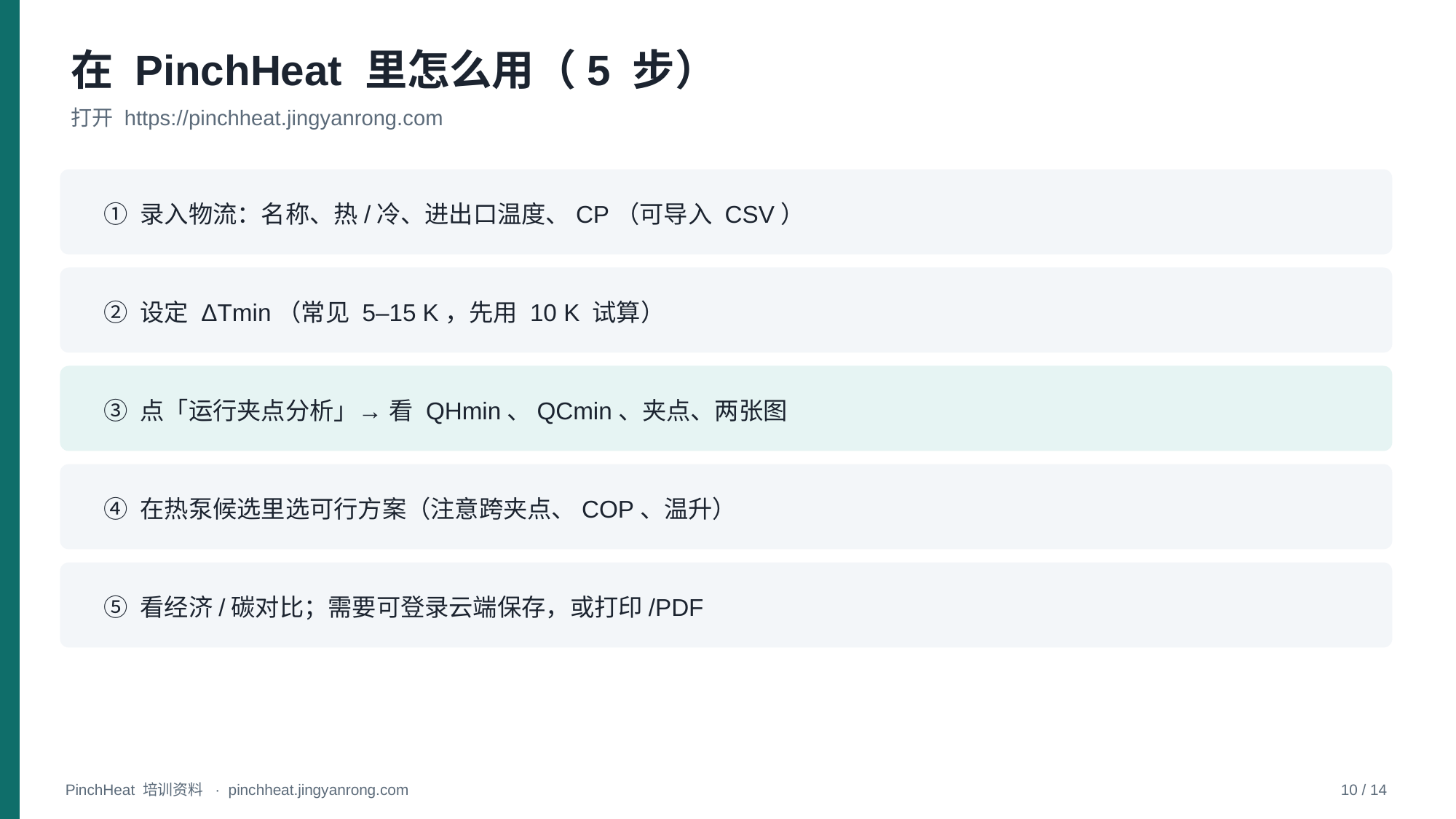

在 PinchHeat 里怎么用（5 步）
打开 https://pinchheat.jingyanrong.com

① 录入物流：名称、热/冷、进出口温度、CP（可导入 CSV）

② 设定 ΔTmin（常见 5–15 K，先用 10 K 试算）

③ 点「运行夹点分析」→ 看 QHmin、QCmin、夹点、两张图

④ 在热泵候选里选可行方案（注意跨夹点、COP、温升）

⑤ 看经济/碳对比；需要可登录云端保存，或打印/PDF
PinchHeat 培训资料  ·  pinchheat.jingyanrong.com
10 / 14